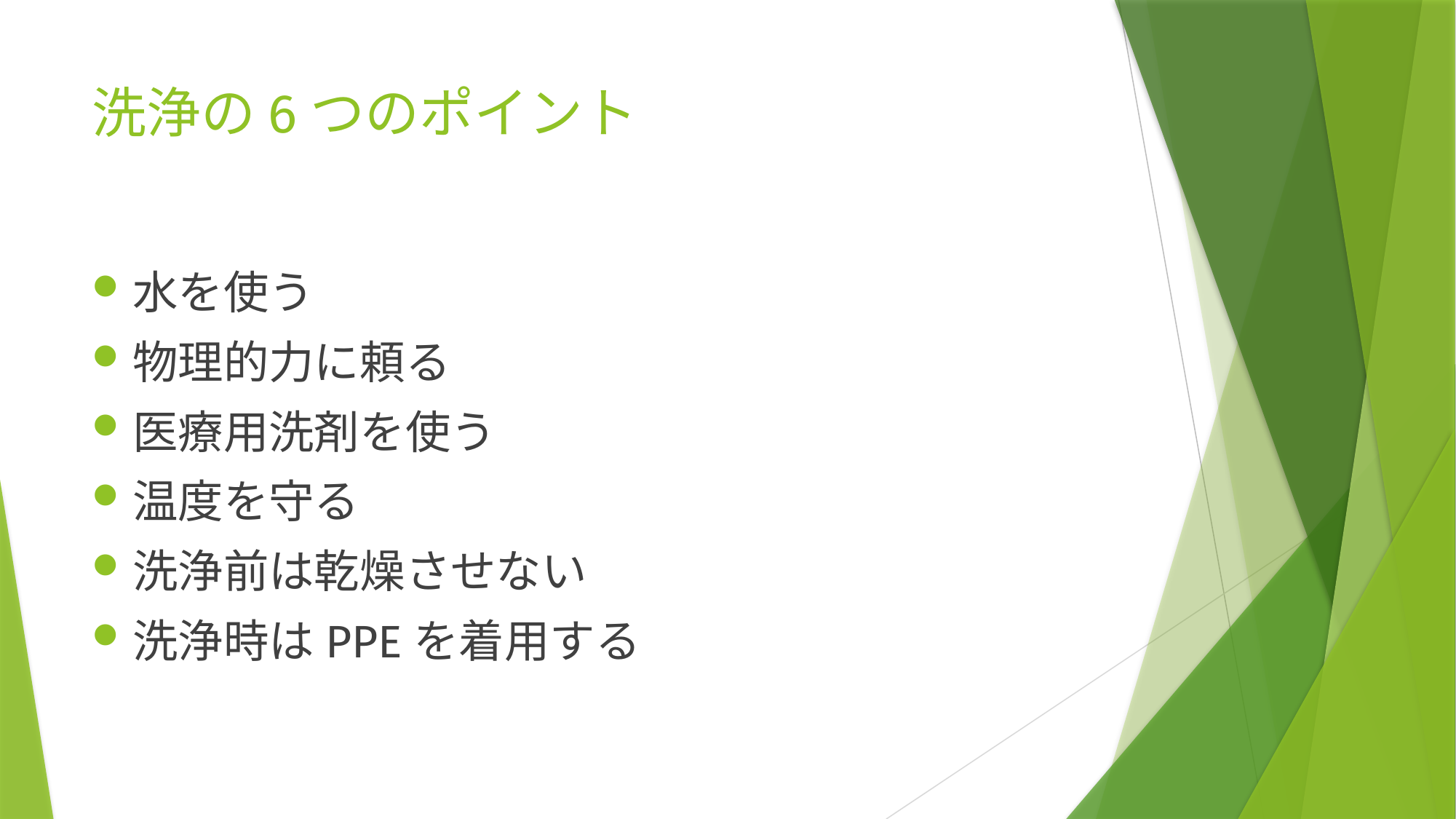

# 洗浄の6つのポイント
水を使う
物理的力に頼る
医療用洗剤を使う
温度を守る
洗浄前は乾燥させない
洗浄時はPPEを着用する